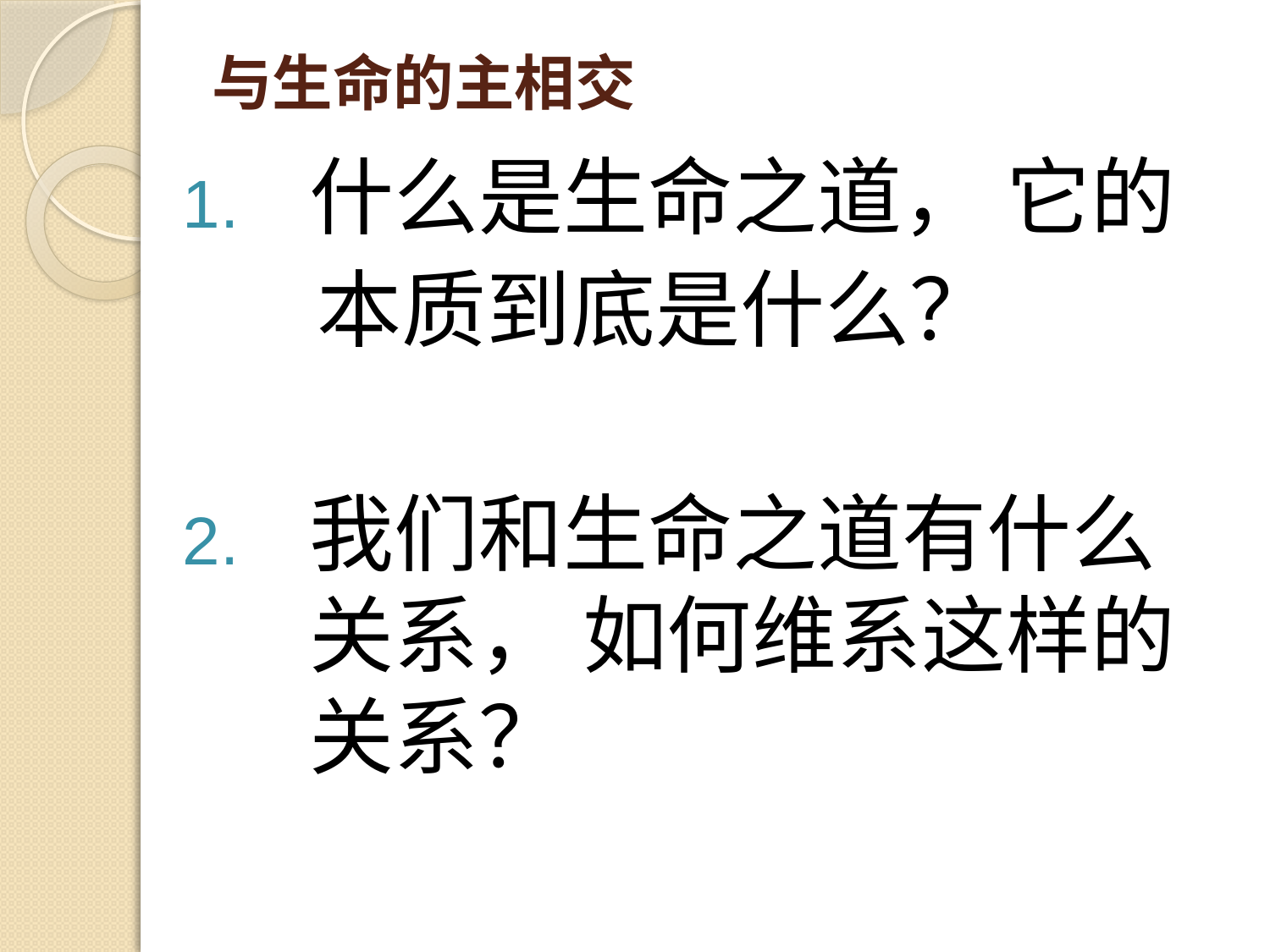

# 与生命的主相交
什么是生命之道， 它的
      本质到底是什么？

我们和生命之道有什么关系， 如何维系这样的关系？